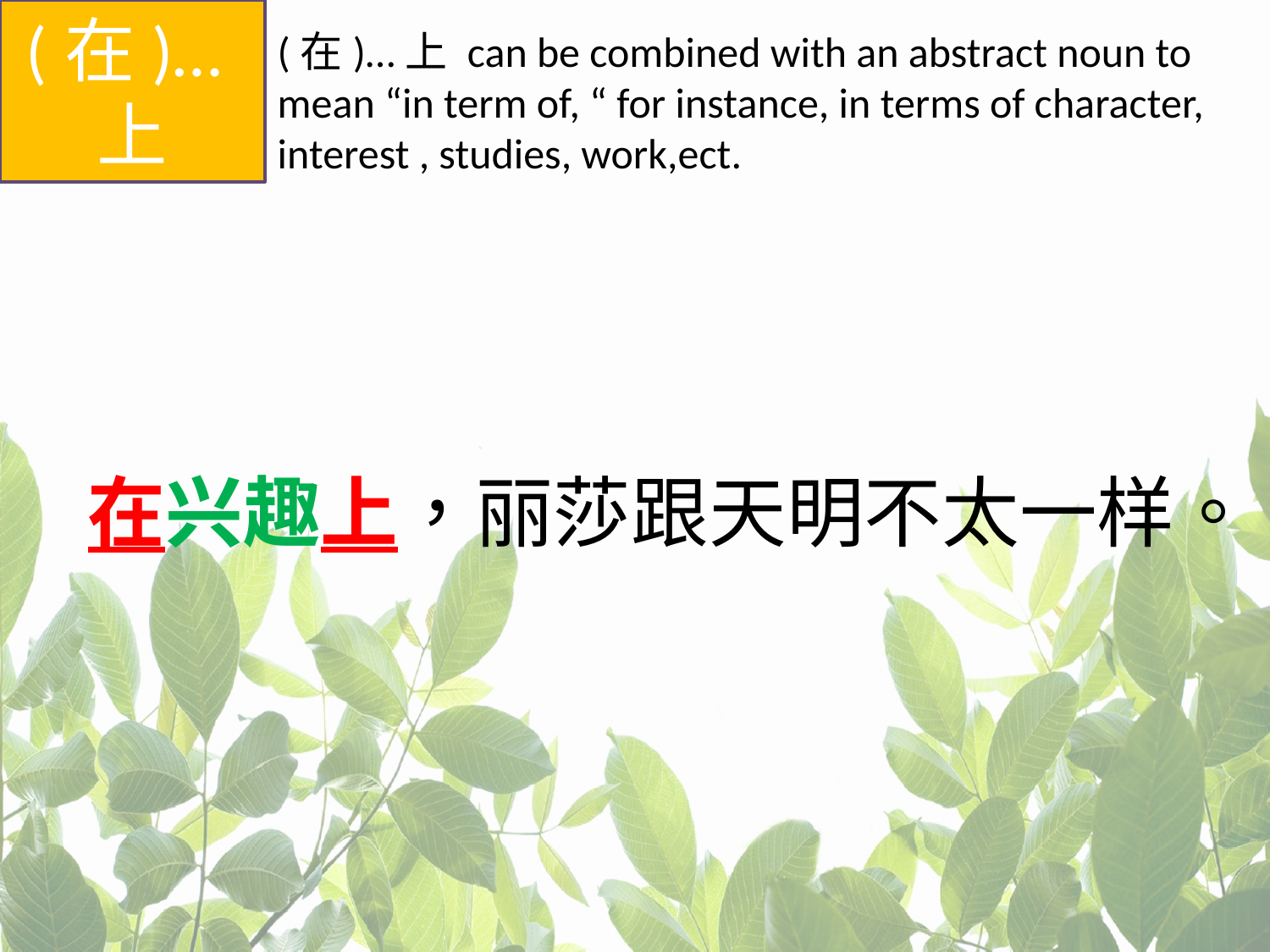

(在)…上
(在)…上 can be combined with an abstract noun to mean “in term of, “ for instance, in terms of character, interest , studies, work,ect.
在兴趣上，丽莎跟天明不太一样。